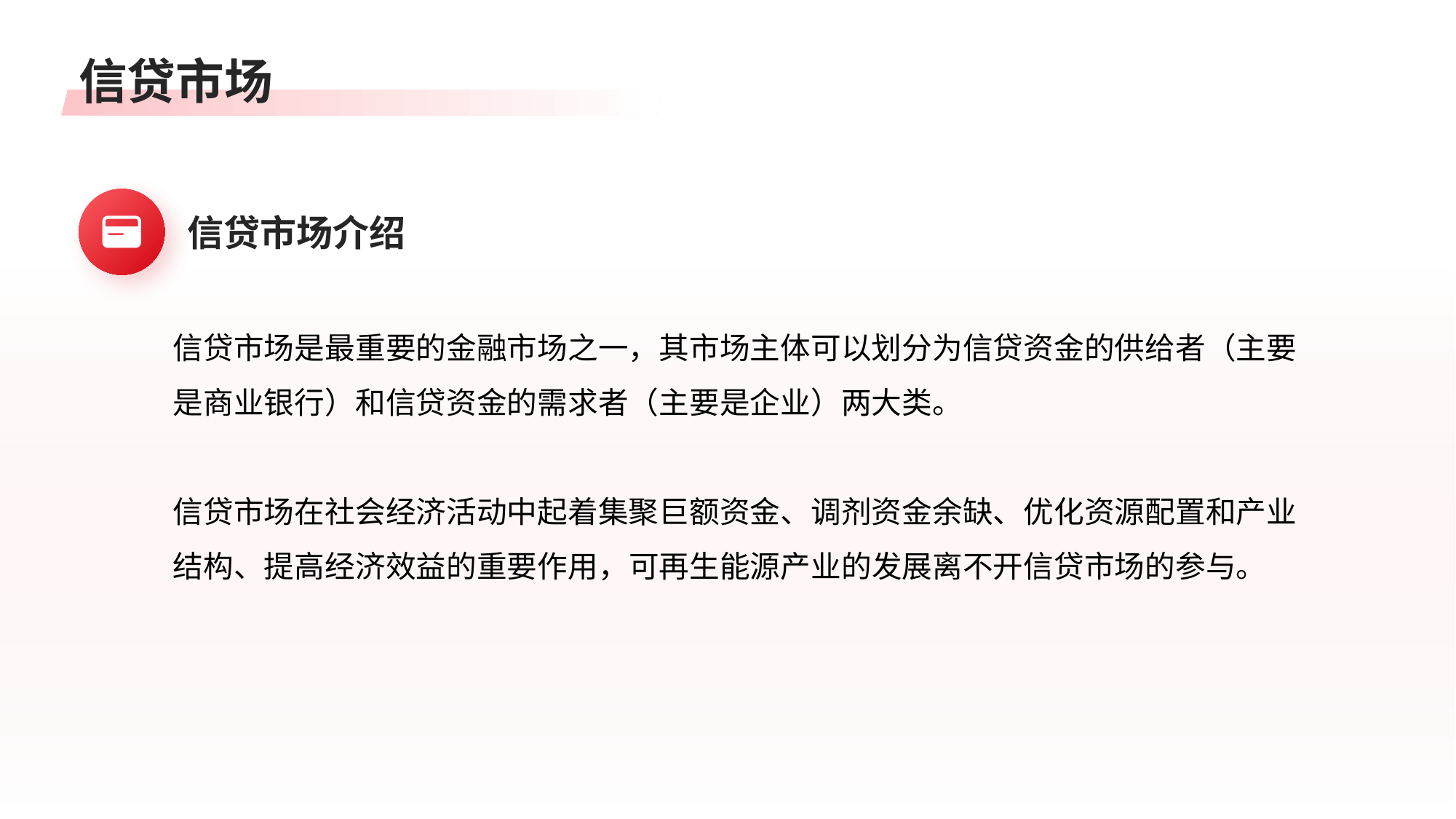

信贷市场

信贷市场介绍

信贷市场是最重要的金融市场之一，其市场主体可以划分为信贷资金的供给者（主要是商业银行）和信贷资金的需求者（主要是企业）两大类。

信贷市场在社会经济活动中起着集聚巨额资金、调剂资金余缺、优化资源配置和产业结构、提高经济效益的重要作用，可再生能源产业的发展离不开信贷市场的参与。